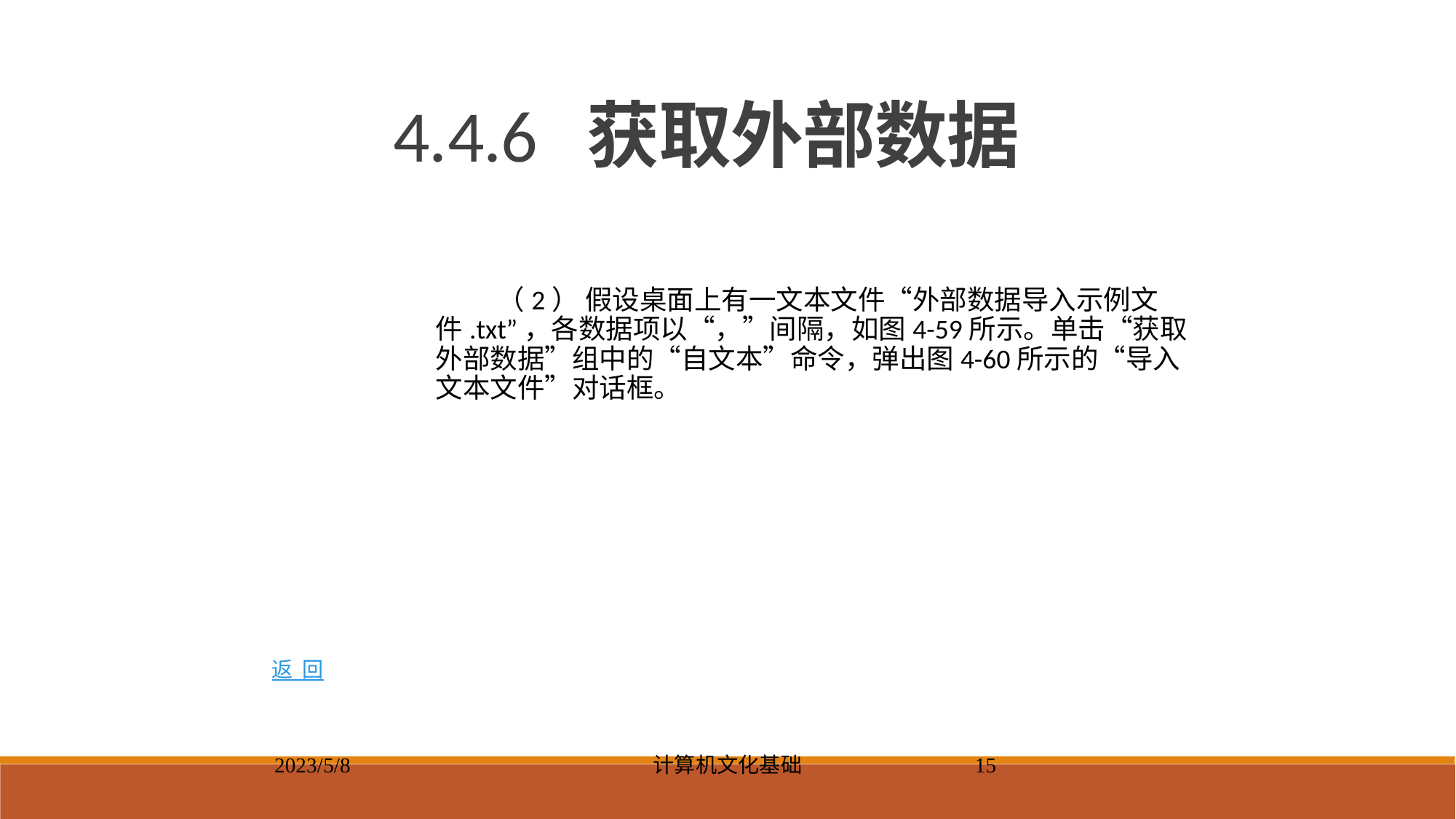

4.4.6  获取外部数据
        （2） 假设桌面上有一文本文件“外部数据导入示例文件.txt”，各数据项以“，”间隔，如图4-59所示。单击“获取外部数据”组中的“自文本”命令，弹出图4-60所示的“导入文本文件”对话框。
返  回
2023/5/8
计算机文化基础
15